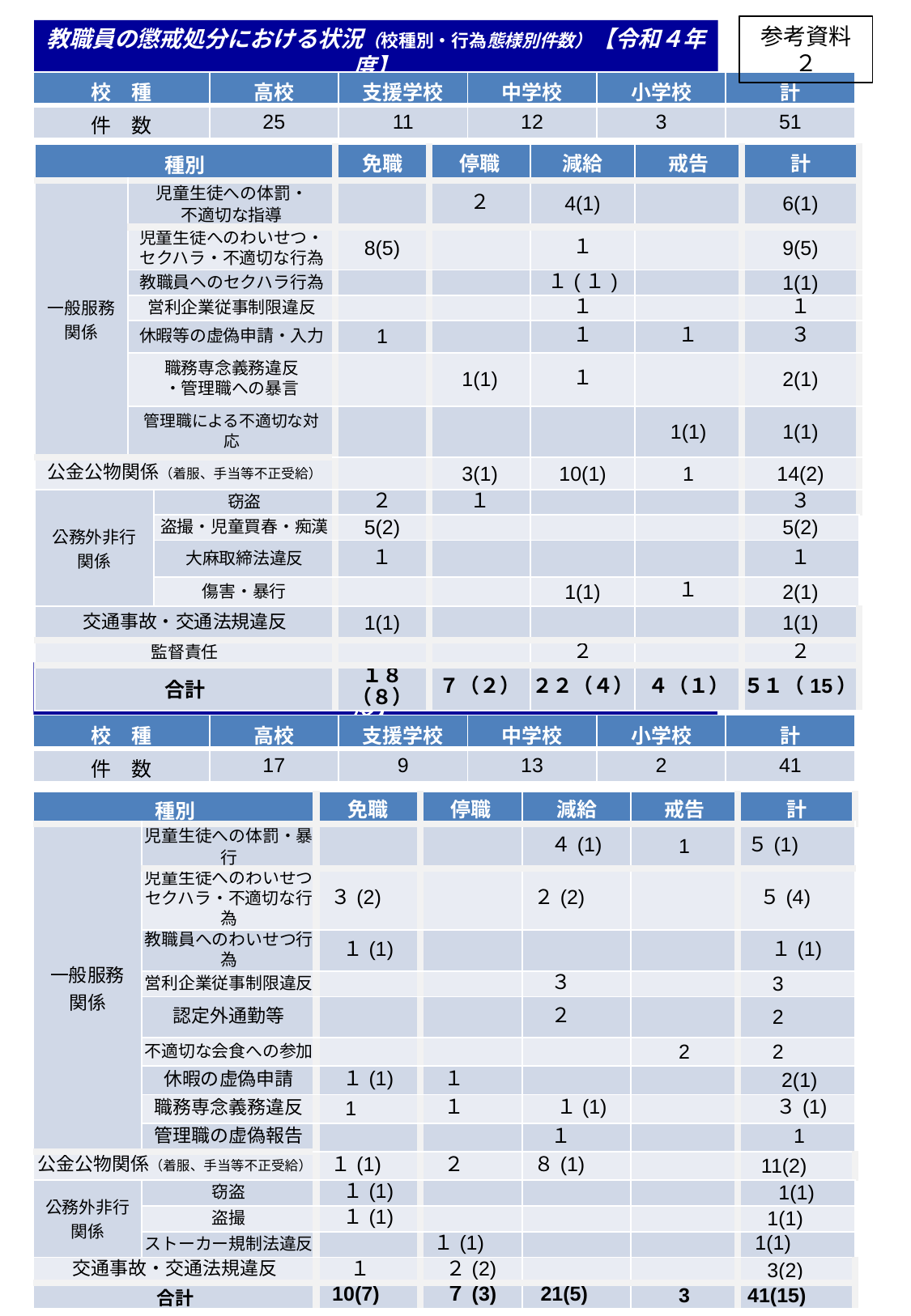

参考資料２
教職員の懲戒処分における状況（校種別・行為態様別件数）【令和４年度】
| 校　種 | 高校 | 支援学校 | 中学校 | 小学校 | 計 |
| --- | --- | --- | --- | --- | --- |
| 件　数 | 25 | 11 | 12 | 3 | 51 |
| 種別 |  |  | 免職 | 停職 | 減給 | 戒告 | 計 |
| --- | --- | --- | --- | --- | --- | --- | --- |
| 一般服務 関係 | 児童生徒への体罰・ 不適切な指導 |  |  | ２ | 4(1) |  | 6(1) |
|  | 児童生徒へのわいせつ・ セクハラ・不適切な行為 |  | 8(5) |  | １ |  | 9(5) |
|  | 教職員へのセクハラ行為 |  |  |  | １(１) |  | 1(1) |
|  | 営利企業従事制限違反 |  |  |  | １ |  | １ |
|  | 休暇等の虚偽申請・入力 |  | 1 |  | １ | １ | ３ |
|  | 職務専念義務違反 ・管理職への暴言 |  |  | 1(1) | １ |  | 2(1) |
|  | 管理職による不適切な対応 |  |  |  |  | 1(1) | 1(1) |
| 公金公物関係（着服、手当等不正受給） |  |  |  | 3(1) | 10(1) | 1 | 14(2) |
| 公務外非行 関係 |  | 窃盗 | ２ | １ |  |  | ３ |
|  |  | 盗撮・児童買春・痴漢 | 5(2) |  |  |  | 5(2) |
|  |  | 大麻取締法違反 | １ |  |  |  | １ |
|  |  | 傷害・暴行 |  |  | 1(1) | １ | 2(1) |
| 交通事故・交通法規違反 |  |  | 1(1) |  |  |  | 1(1) |
| 監督責任 |  |  |  |  | ２ |  | ２ |
| 合計 |  |  | １８（８） | ７（２） | ２２（４） | ４（１） | ５１（15） |
教職員の懲戒処分における状況（校種別・行為態様別件数）【令和３年度】
| 校　種 | 高校 | 支援学校 | 中学校 | 小学校 | 計 |
| --- | --- | --- | --- | --- | --- |
| 件　数 | 17 | 9 | 13 | 2 | 41 |
| 種別 |  | 免職 | 停職 | 減給 | 戒告 | 計 |
| --- | --- | --- | --- | --- | --- | --- |
| 一般服務 関係 | 児童生徒への体罰・暴行 |  |  | ４(1) | 1 | ５(1) |
|  | 児童生徒へのわいせつ セクハラ・不適切な行為 | ３(2) |  | ２(2) |  | ５(4) |
|  | 教職員へのわいせつ行為 | １(1) |  |  |  | １(1) |
|  | 営利企業従事制限違反 |  |  | ３ |  | 3 |
|  | 認定外通勤等 |  |  | ２ |  | 2 |
|  | 不適切な会食への参加 |  |  |  | 2 | 2 |
|  | 休暇の虚偽申請 | １(1) | １ |  |  | 2(1) |
|  | 職務専念義務違反 | 1 | １ | １(1) |  | ３(1) |
|  | 管理職の虚偽報告 |  |  | １ |  | 1 |
| 公金公物関係（着服、手当等不正受給） |  | １(1) | ２ | ８(1) |  | 11(2) |
| 公務外非行 関係 | 窃盗 | １(1) |  |  |  | 1(1) |
|  | 盗撮 | １(1) |  |  |  | 1(1) |
|  | ストーカー規制法違反 |  | １(1) |  |  | 1(1) |
| 交通事故・交通法規違反 |  | １ | ２(2) |  |  | 3(2) |
| 合計 |  | 10(7) | ７(3) | 21(5) | 3 | 41(15) |
※ （　）内は府費負担教職員数で内数。政令市、豊能地区教職員を除く。
2-8